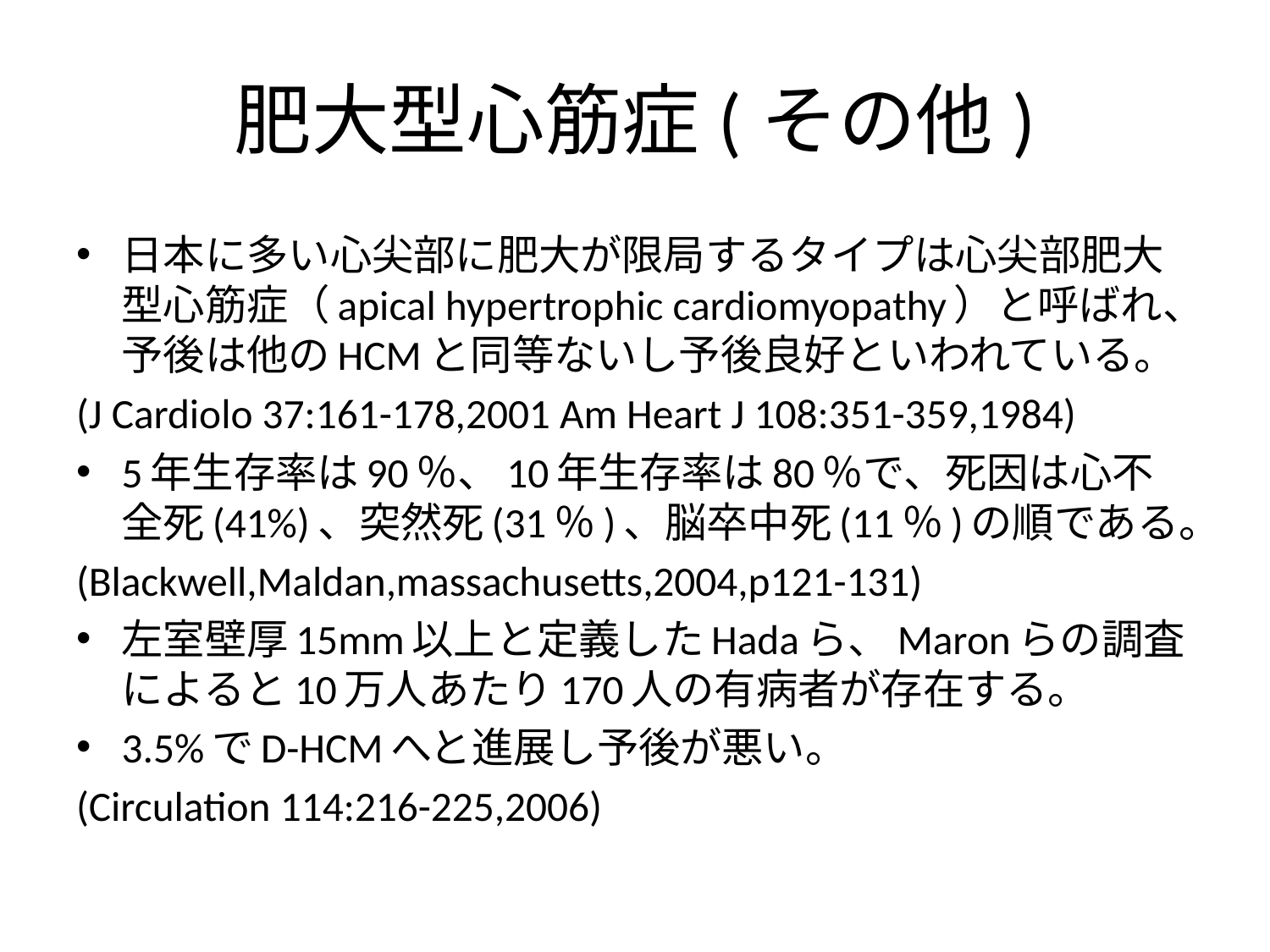

# 肥大型心筋症(その他)
日本に多い心尖部に肥大が限局するタイプは心尖部肥大型心筋症（apical hypertrophic cardiomyopathy）と呼ばれ、予後は他のHCMと同等ないし予後良好といわれている。
(J Cardiolo 37:161-178,2001 Am Heart J 108:351-359,1984)
5年生存率は90％、10年生存率は80％で、死因は心不全死(41%)、突然死(31％)、脳卒中死(11％)の順である。
(Blackwell,Maldan,massachusetts,2004,p121-131)
左室壁厚15mm以上と定義したHadaら、Maronらの調査によると10万人あたり170人の有病者が存在する。
3.5%でD-HCMへと進展し予後が悪い。
(Circulation 114:216-225,2006)